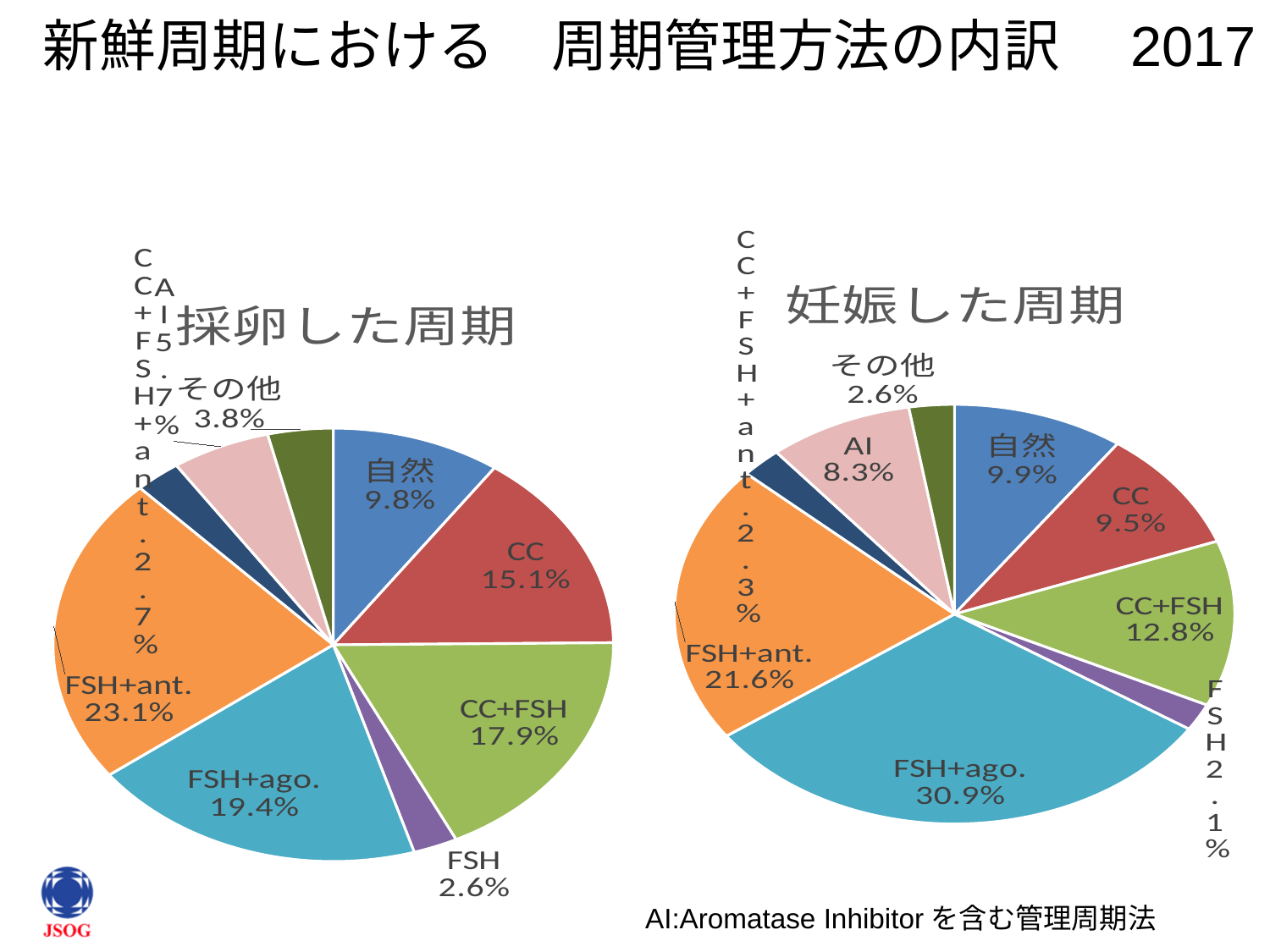

新鮮周期における　周期管理方法の内訳　2017

### Chart: 採卵した周期

| Category | 採卵周期 |
|---|---|
| 自然 | 22871.0 |
| CC | 35298.0 |
| CC+FSH | 41982.0 |
| FSH | 5982.0 |
| FSH+ago. | 45457.0 |
| FSH+ant. | 54179.0 |
| CC+FSH+ant. | 6206.0 |
| AI | 13331.0 |
| その他 | 8821.0 |

### Chart: 妊娠した周期

| Category | 妊娠周期 |
|---|---|
| 自然 | 1138.0 |
| CC | 1087.0 |
| CC+FSH | 1471.0 |
| FSH | 240.0 |
| FSH+ago. | 3555.0 |
| FSH+ant. | 2479.0 |
| CC+FSH+ant. | 270.0 |
| AI | 960.0 |
| その他 | 301.0 |
AI:Aromatase Inhibitorを含む管理周期法